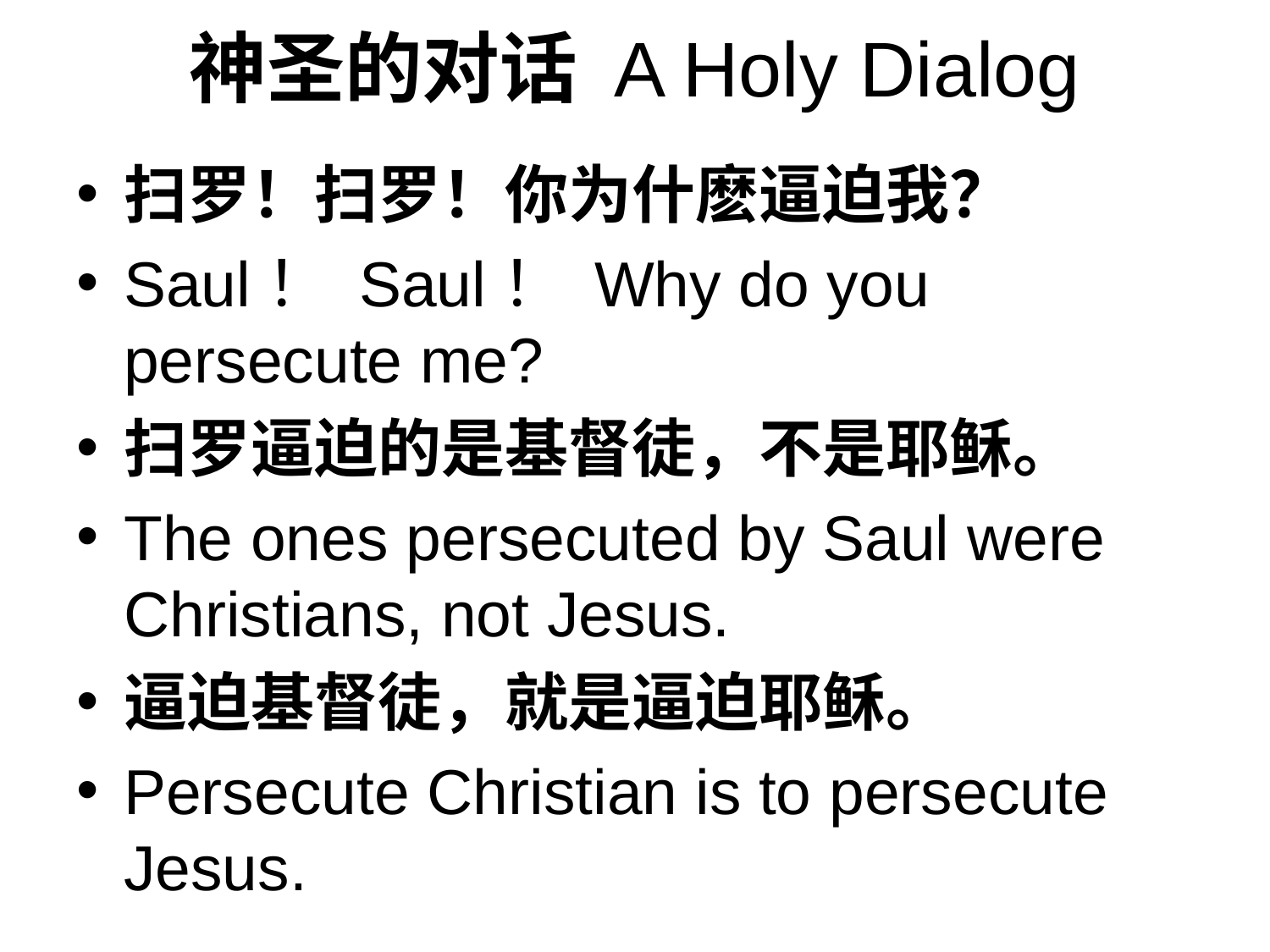

# 神圣的对话 A Holy Dialog
扫罗！扫罗！你为什麽逼迫我？
Saul！ Saul！ Why do you persecute me?
扫罗逼迫的是基督徒，不是耶稣。
The ones persecuted by Saul were Christians, not Jesus.
逼迫基督徒，就是逼迫耶稣。
Persecute Christian is to persecute Jesus.